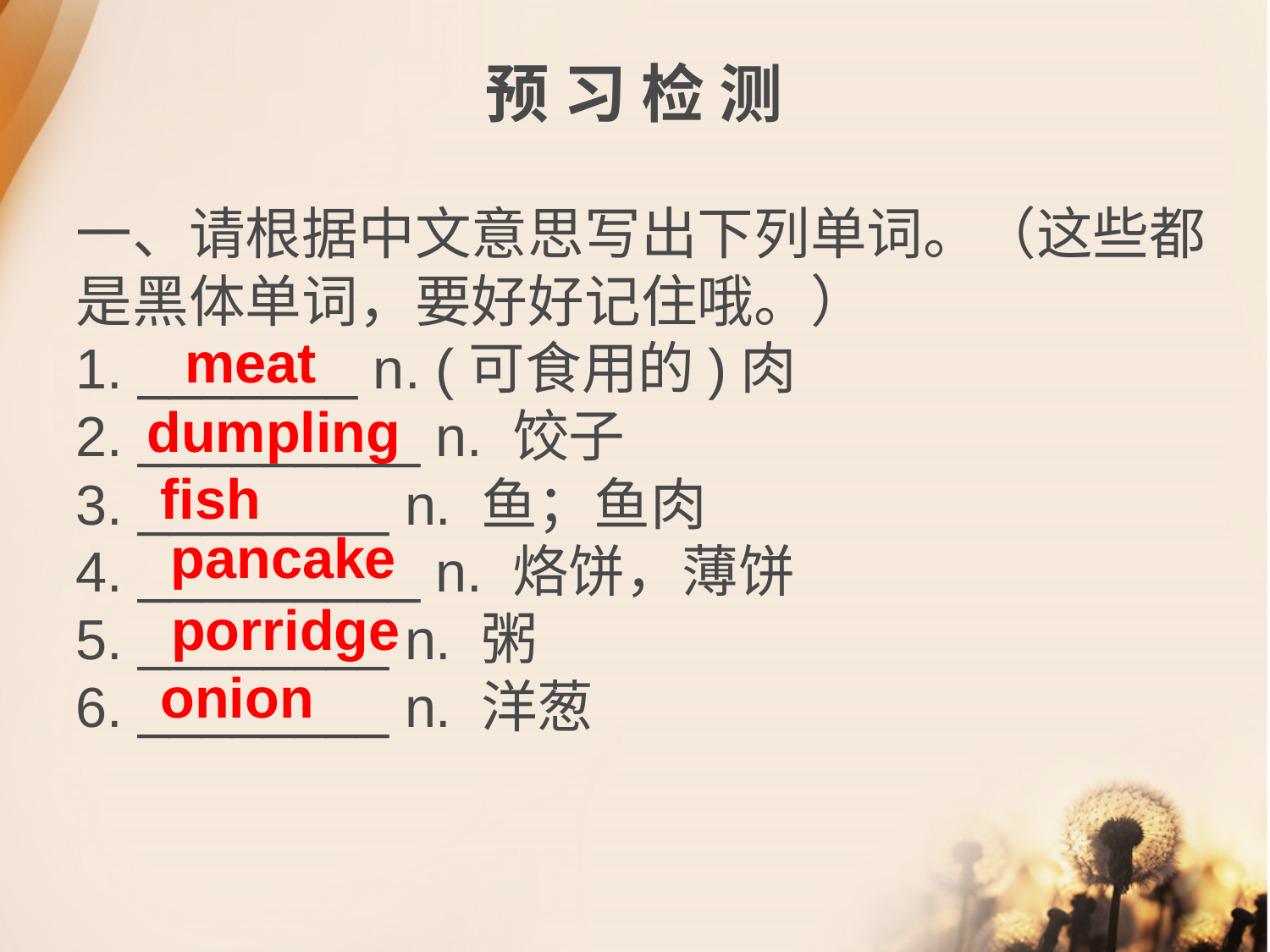

预 习 检 测
一、请根据中文意思写出下列单词。（这些都是黑体单词，要好好记住哦。）
1. _______ n. (可食用的)肉
2. _________ n. 饺子
3. ________ n. 鱼；鱼肉
4. _________ n. 烙饼，薄饼
5. ________ n. 粥
6. ________ n. 洋葱
meat
dumpling
fish
pancake
porridge
onion